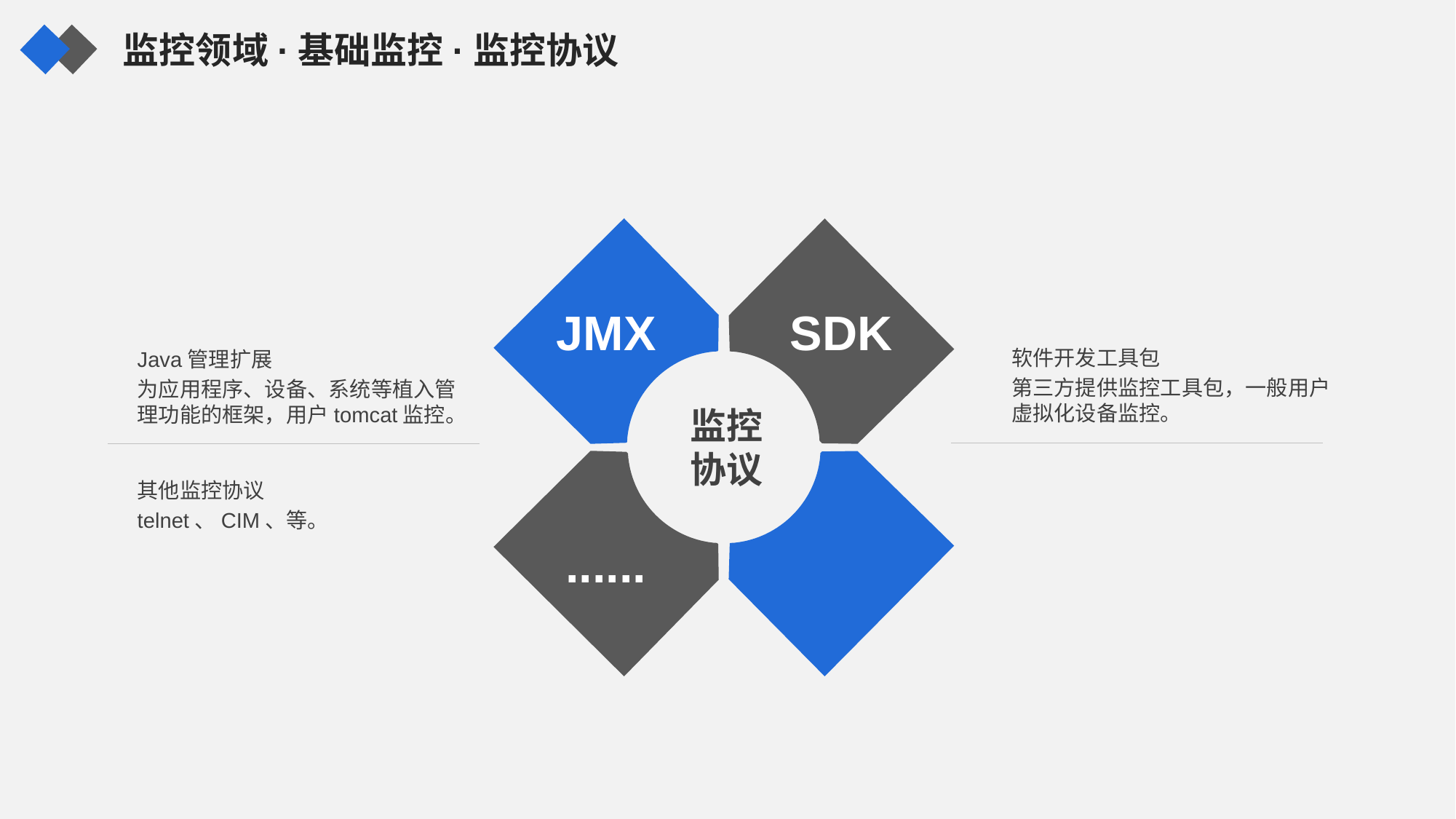

监控领域·基础监控·监控协议

JMX
SDK
软件开发工具包
第三方提供监控工具包，一般用户虚拟化设备监控。
Java管理扩展
为应用程序、设备、系统等植入管理功能的框架，用户tomcat监控。
监控
协议
......

其他监控协议
telnet、CIM、等。